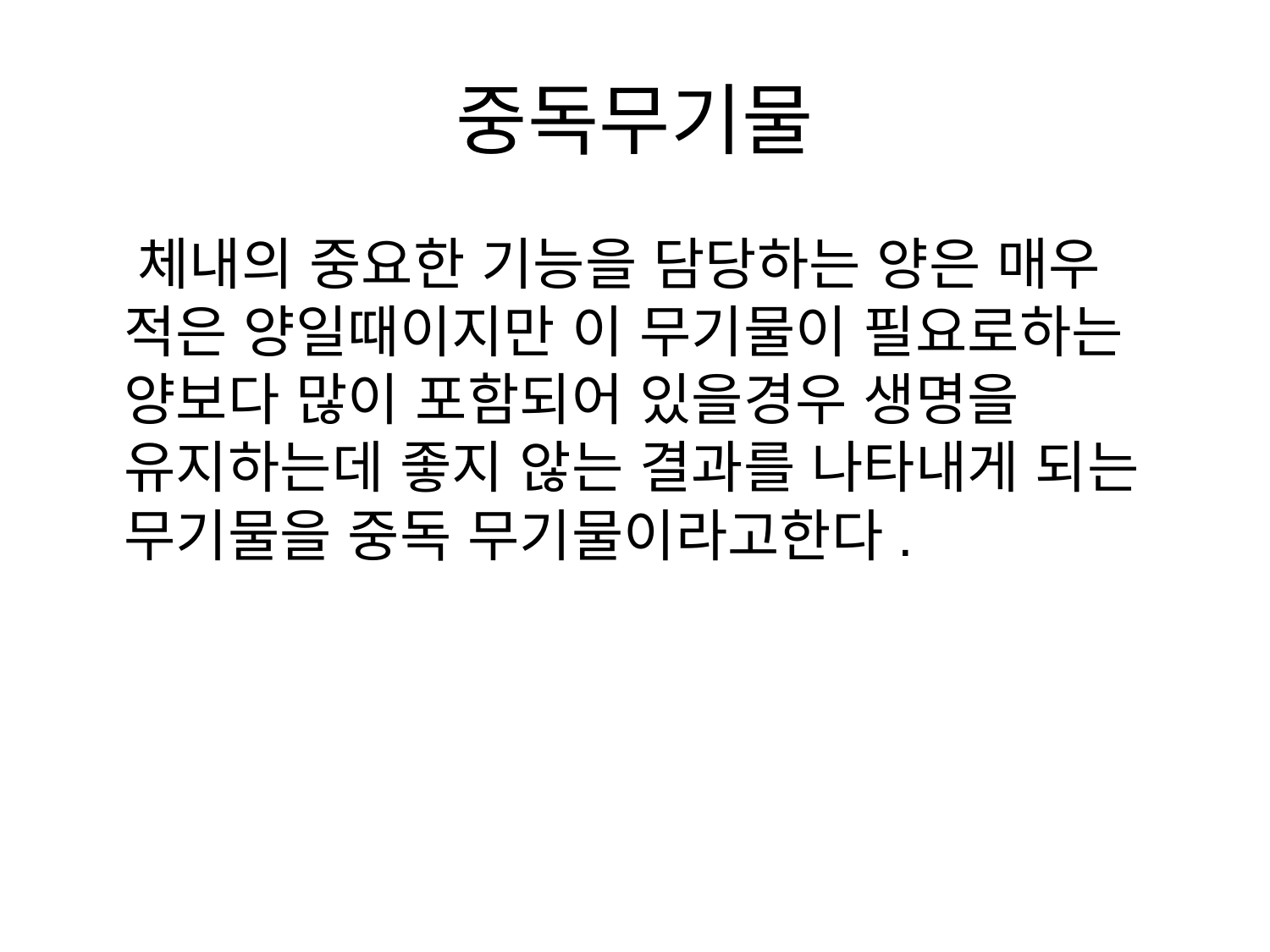

# 중독무기물
   체내의 중요한 기능을 담당하는 양은 매우 적은 양일때이지만 이 무기물이 필요로하는 양보다 많이 포함되어 있을경우 생명을 유지하는데 좋지 않는 결과를 나타내게 되는 무기물을 중독 무기물이라고한다.